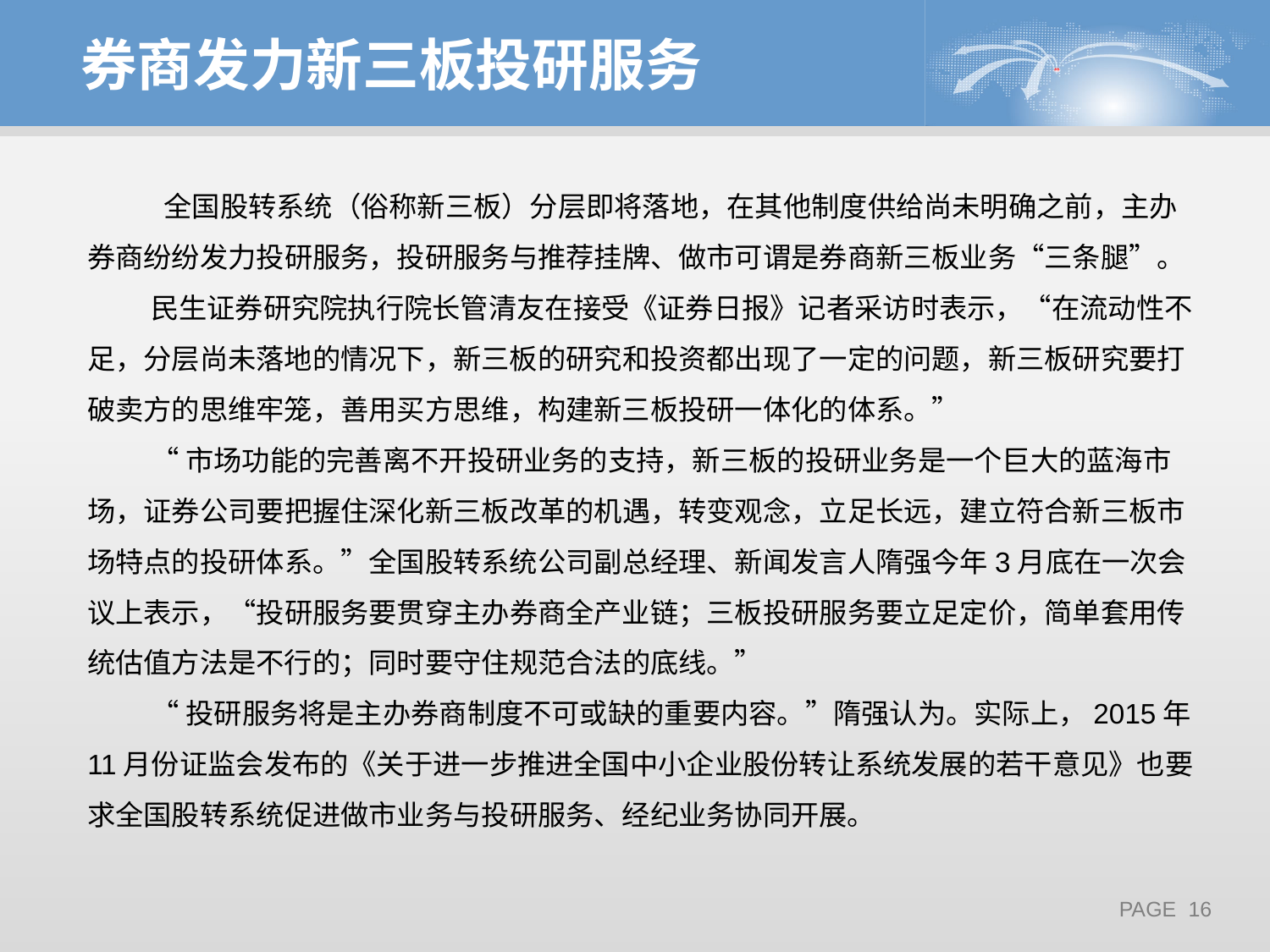

券商发力新三板投研服务
 全国股转系统（俗称新三板）分层即将落地，在其他制度供给尚未明确之前，主办券商纷纷发力投研服务，投研服务与推荐挂牌、做市可谓是券商新三板业务“三条腿”。
民生证券研究院执行院长管清友在接受《证券日报》记者采访时表示，“在流动性不足，分层尚未落地的情况下，新三板的研究和投资都出现了一定的问题，新三板研究要打破卖方的思维牢笼，善用买方思维，构建新三板投研一体化的体系。”
“市场功能的完善离不开投研业务的支持，新三板的投研业务是一个巨大的蓝海市场，证券公司要把握住深化新三板改革的机遇，转变观念，立足长远，建立符合新三板市场特点的投研体系。”全国股转系统公司副总经理、新闻发言人隋强今年3月底在一次会议上表示，“投研服务要贯穿主办券商全产业链；三板投研服务要立足定价，简单套用传统估值方法是不行的；同时要守住规范合法的底线。”
“投研服务将是主办券商制度不可或缺的重要内容。”隋强认为。实际上，2015年11月份证监会发布的《关于进一步推进全国中小企业股份转让系统发展的若干意见》也要求全国股转系统促进做市业务与投研服务、经纪业务协同开展。